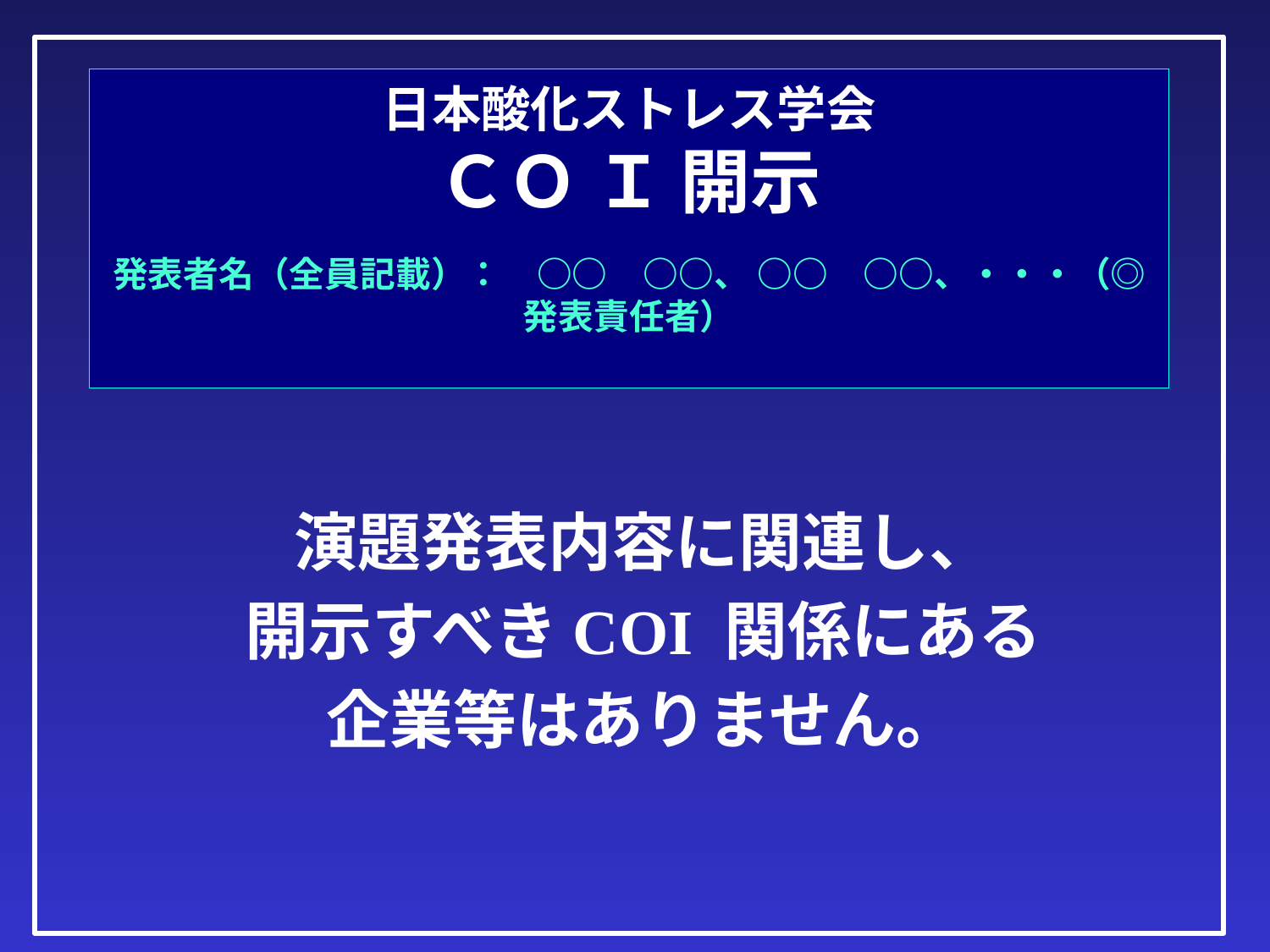

# 日本酸化ストレス学会 ＣＯ Ｉ 開示 　 発表者名（全員記載）：　○○　○○、 ○○　○○、・・・（◎発表責任者）
演題発表内容に関連し、
開示すべきCOI 関係にある
企業等はありません。